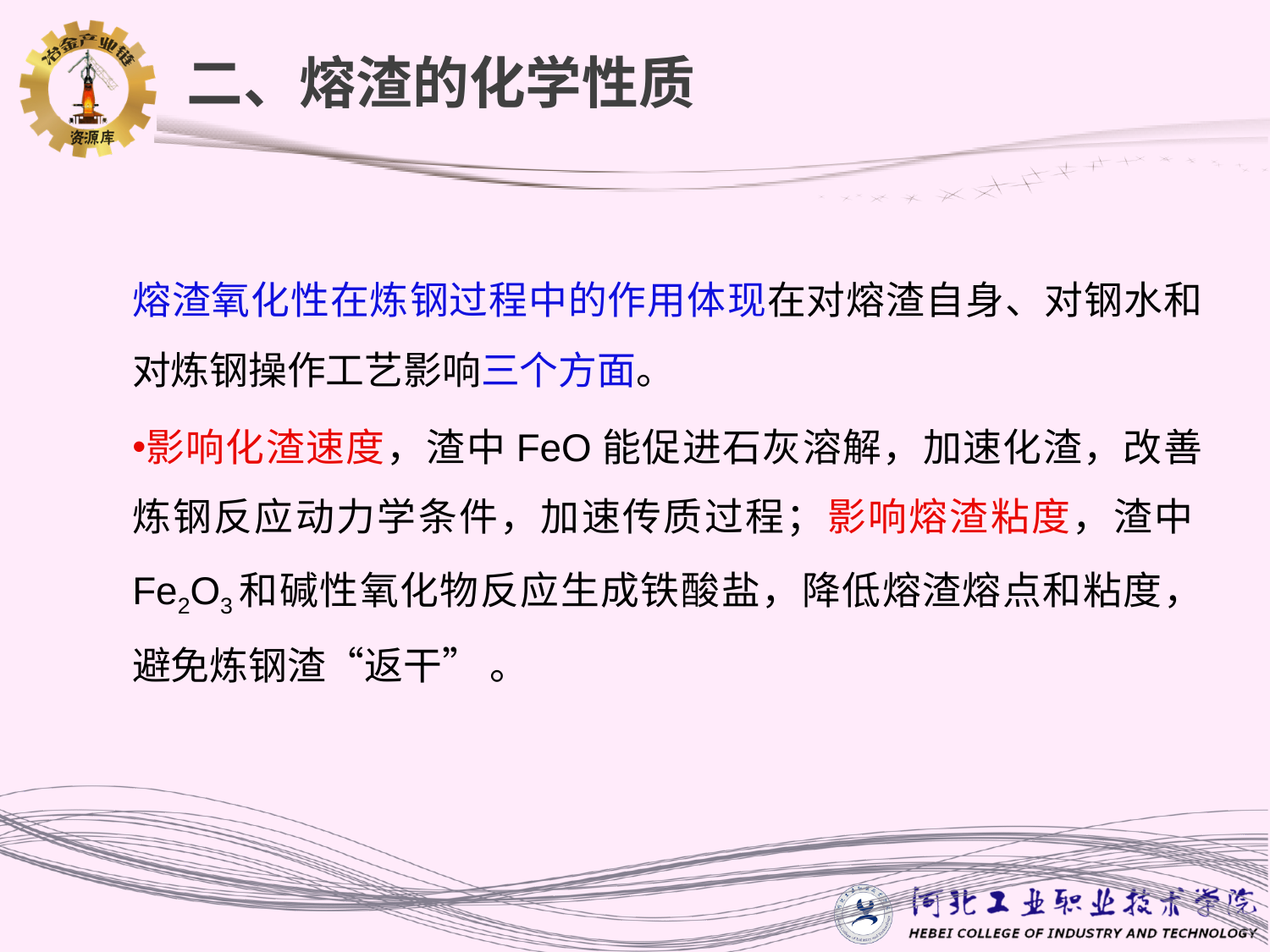

二、熔渣的化学性质
熔渣氧化性在炼钢过程中的作用体现在对熔渣自身、对钢水和对炼钢操作工艺影响三个方面。
影响化渣速度，渣中FeO能促进石灰溶解，加速化渣，改善炼钢反应动力学条件，加速传质过程；影响熔渣粘度，渣中Fe2O3和碱性氧化物反应生成铁酸盐，降低熔渣熔点和粘度，避免炼钢渣“返干” 。